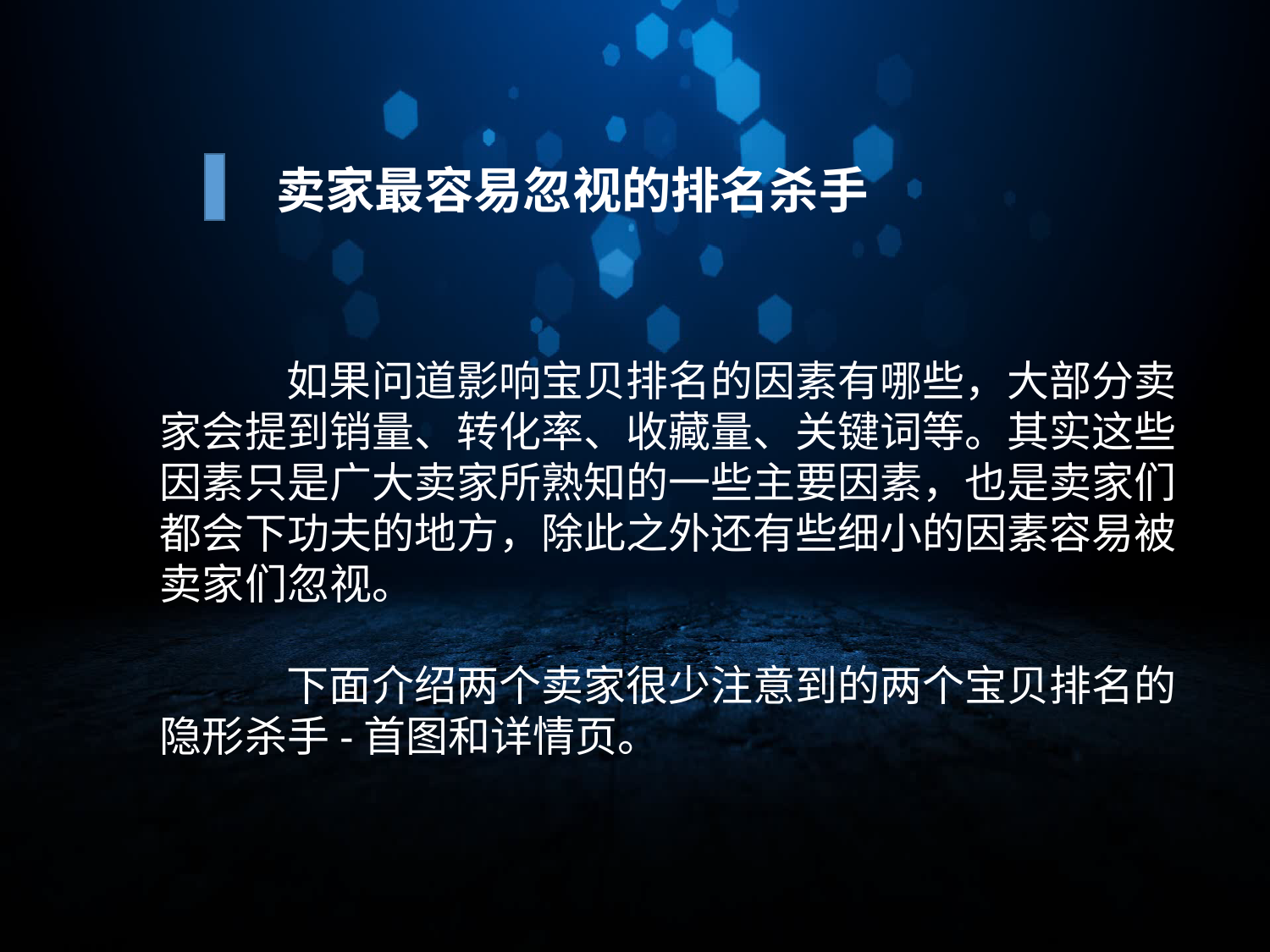

卖家最容易忽视的排名杀手

	如果问道影响宝贝排名的因素有哪些，大部分卖家会提到销量、转化率、收藏量、关键词等。其实这些因素只是广大卖家所熟知的一些主要因素，也是卖家们都会下功夫的地方，除此之外还有些细小的因素容易被卖家们忽视。

	下面介绍两个卖家很少注意到的两个宝贝排名的隐形杀手-首图和详情页。